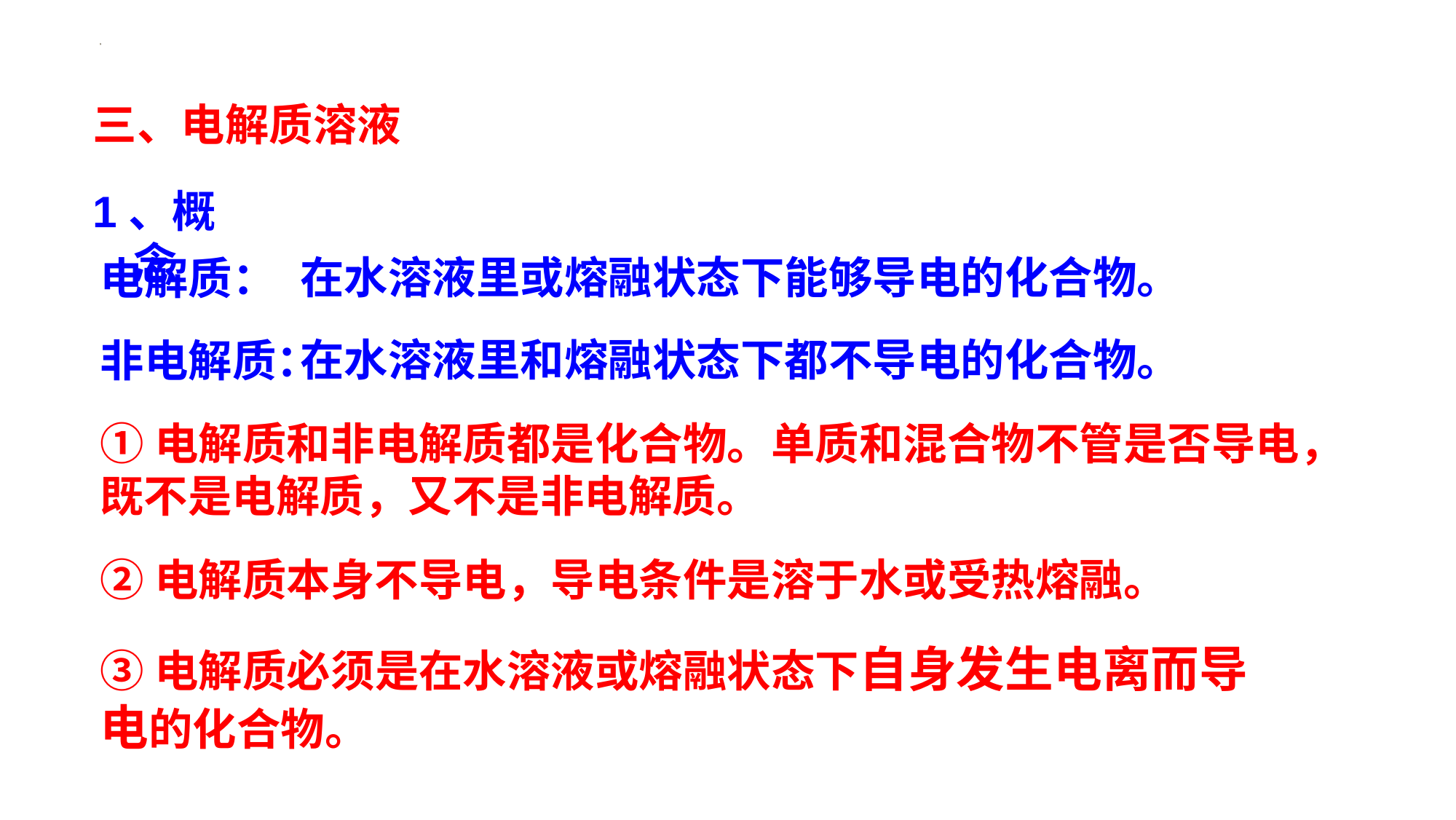

三、电解质溶液
1、概念
在水溶液里或熔融状态下能够导电的化合物。
电解质：
在水溶液里和熔融状态下都不导电的化合物。
非电解质：
①电解质和非电解质都是化合物。单质和混合物不管是否导电，既不是电解质，又不是非电解质。
②电解质本身不导电，导电条件是溶于水或受热熔融。
③电解质必须是在水溶液或熔融状态下自身发生电离而导电的化合物。